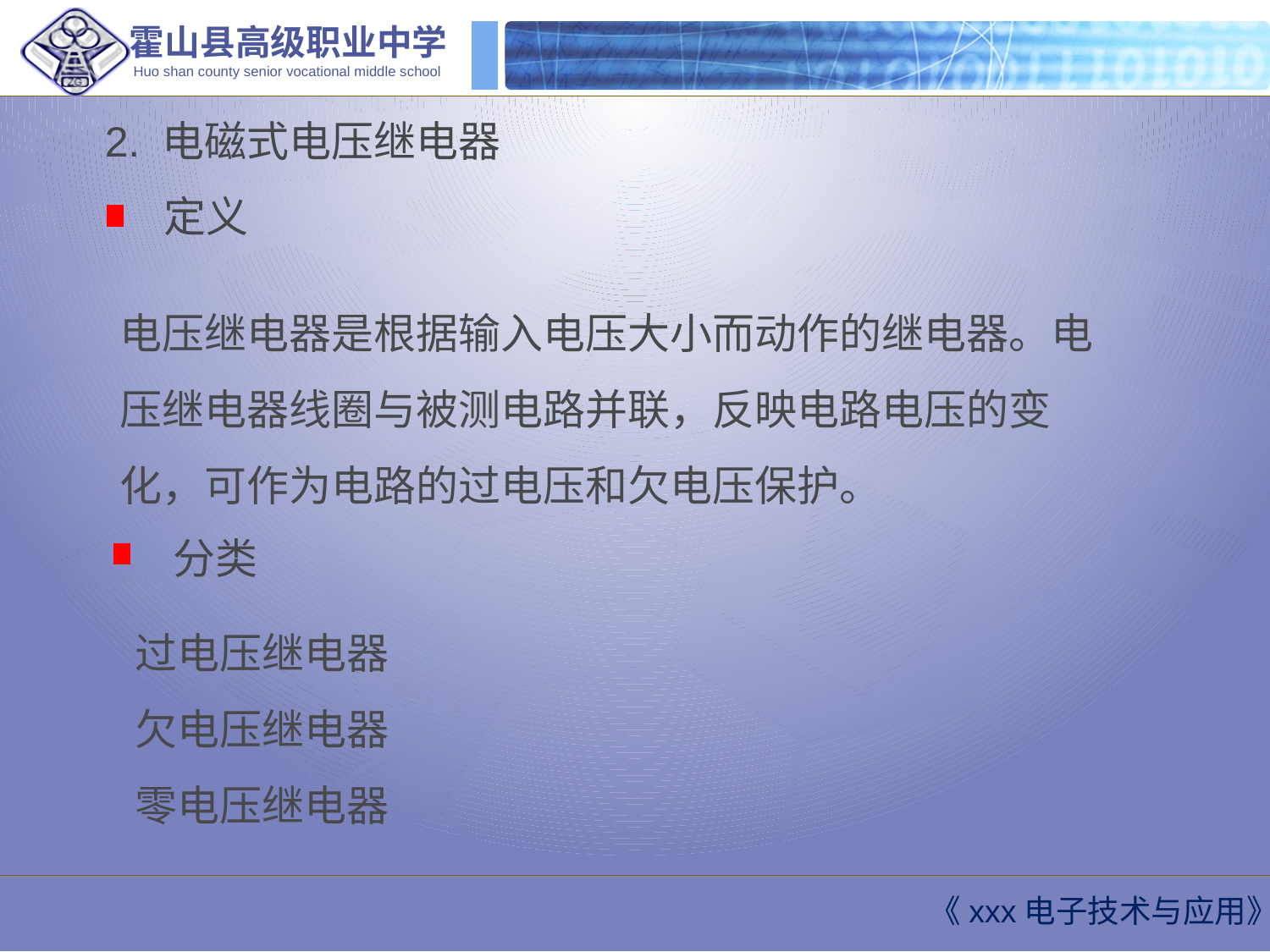

2. 电磁式电压继电器
定义

电压继电器是根据输入电压大小而动作的继电器。电压继电器线圈与被测电路并联，反映电路电压的变化，可作为电路的过电压和欠电压保护。
分类

过电压继电器
欠电压继电器
零电压继电器